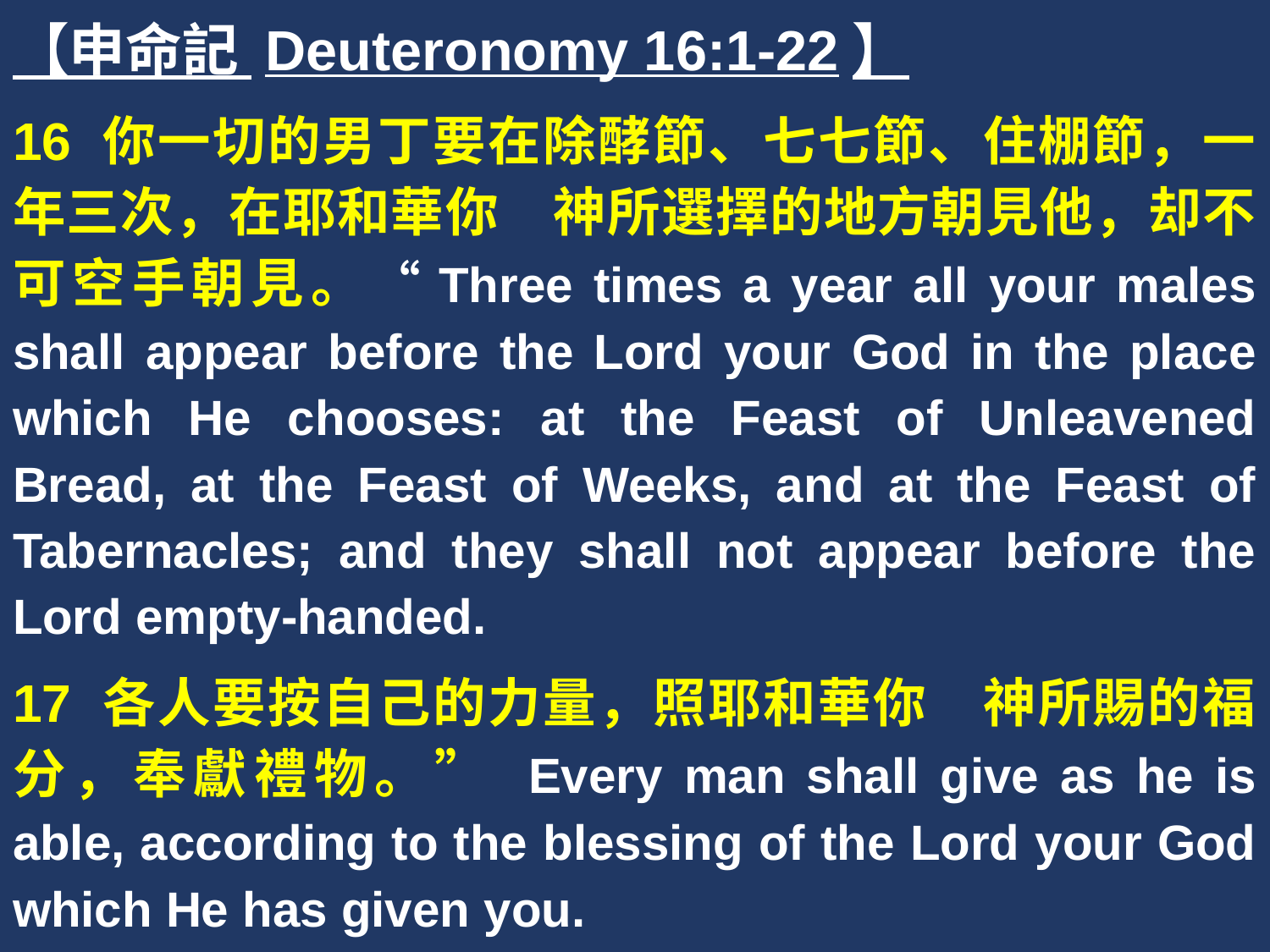

【申命記 Deuteronomy 16:1-22】
16 你一切的男丁要在除酵節、七七節、住棚節，一年三次，在耶和華你　神所選擇的地方朝見他，却不可空手朝見。“Three times a year all your males shall appear before the Lord your God in the place which He chooses: at the Feast of Unleavened Bread, at the Feast of Weeks, and at the Feast of Tabernacles; and they shall not appear before the Lord empty-handed.
17 各人要按自己的力量，照耶和華你　神所賜的福分，奉獻禮物。” Every man shall give as he is able, according to the blessing of the Lord your God which He has given you.